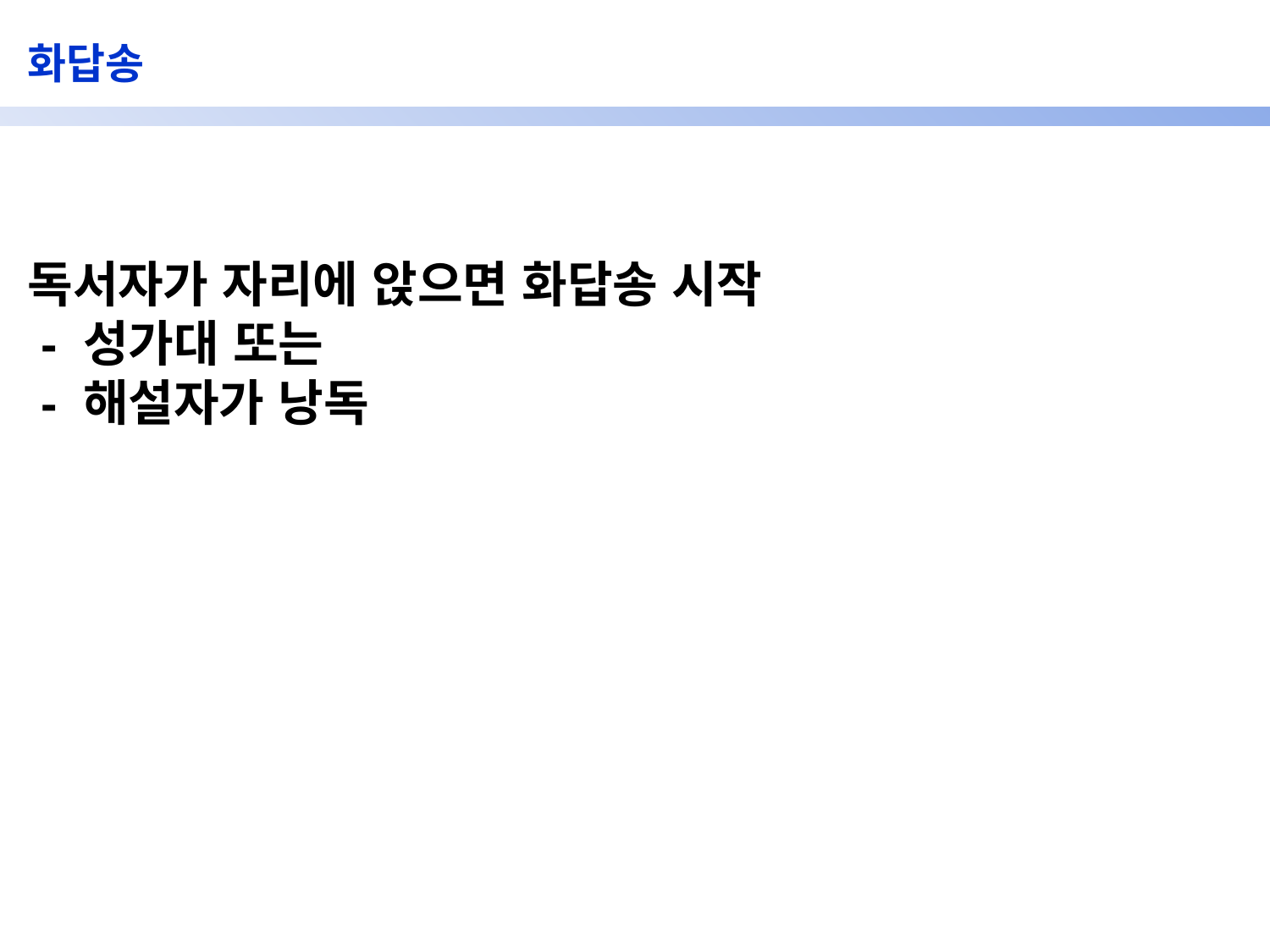

화답송

독서자가 자리에 앉으면 화답송 시작
 - 성가대 또는
 - 해설자가 낭독